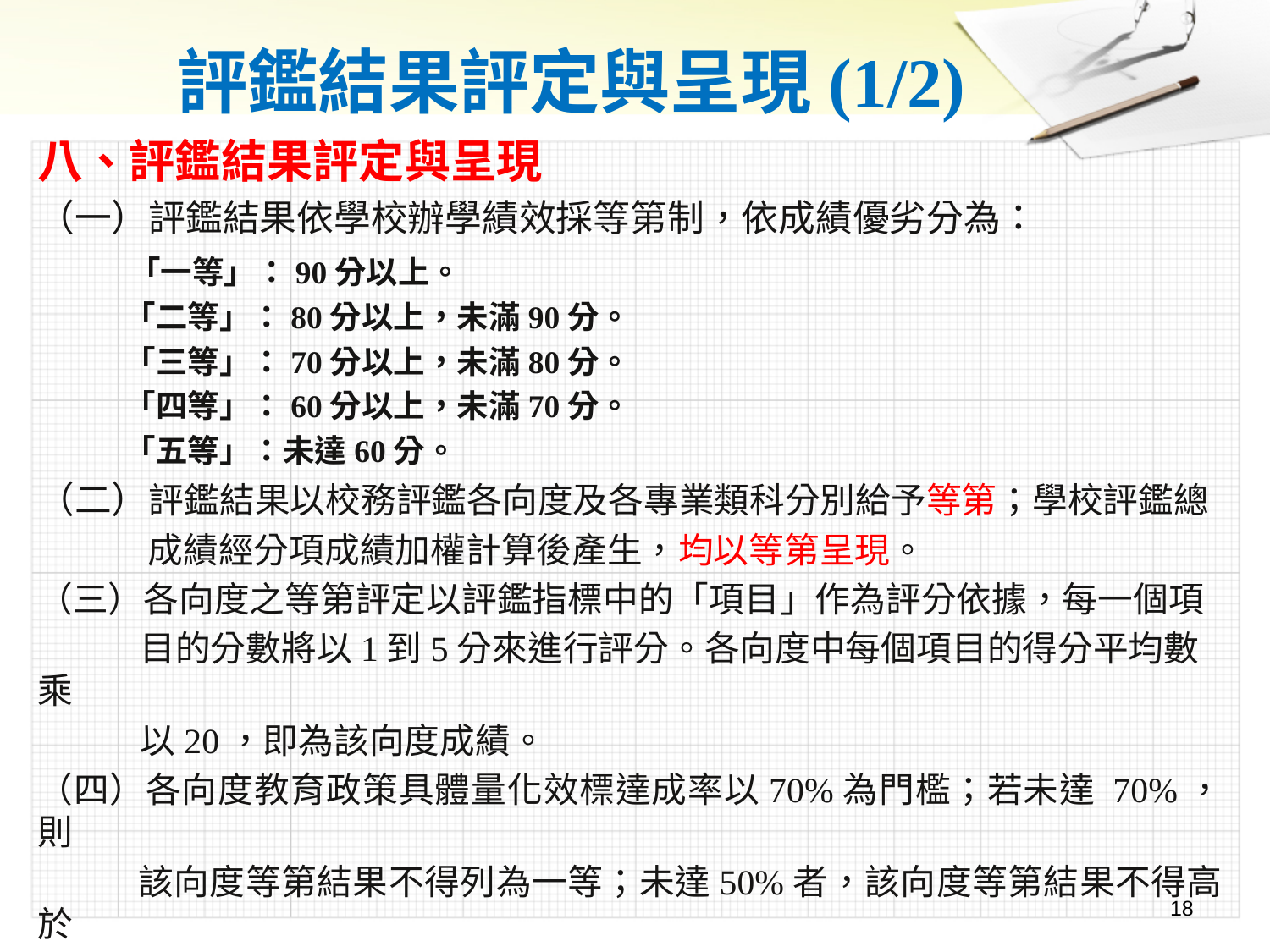

# 評鑑結果評定與呈現(1/2)
八、評鑑結果評定與呈現
（一）評鑑結果依學校辦學績效採等第制，依成績優劣分為：
          「一等」：90分以上。
           「二等」：80分以上，未滿90分。
           「三等」：70分以上，未滿80分。
           「四等」：60分以上，未滿70分。
           「五等」：未達60分。
（二）評鑑結果以校務評鑑各向度及各專業類科分別給予等第；學校評鑑總
             成績經分項成績加權計算後產生，均以等第呈現。
（三）各向度之等第評定以評鑑指標中的「項目」作為評分依據，每一個項
            目的分數將以1到5分來進行評分。各向度中每個項目的得分平均數乘
            以20，即為該向度成績。
（四）各向度教育政策具體量化效標達成率以70%為門檻；若未達 70%，則
           該向度等第結果不得列為一等；未達50%者，該向度等第結果不得高於
            三等。有關達成率之計算以小數點後四捨五入至整數位為判定標準。
18